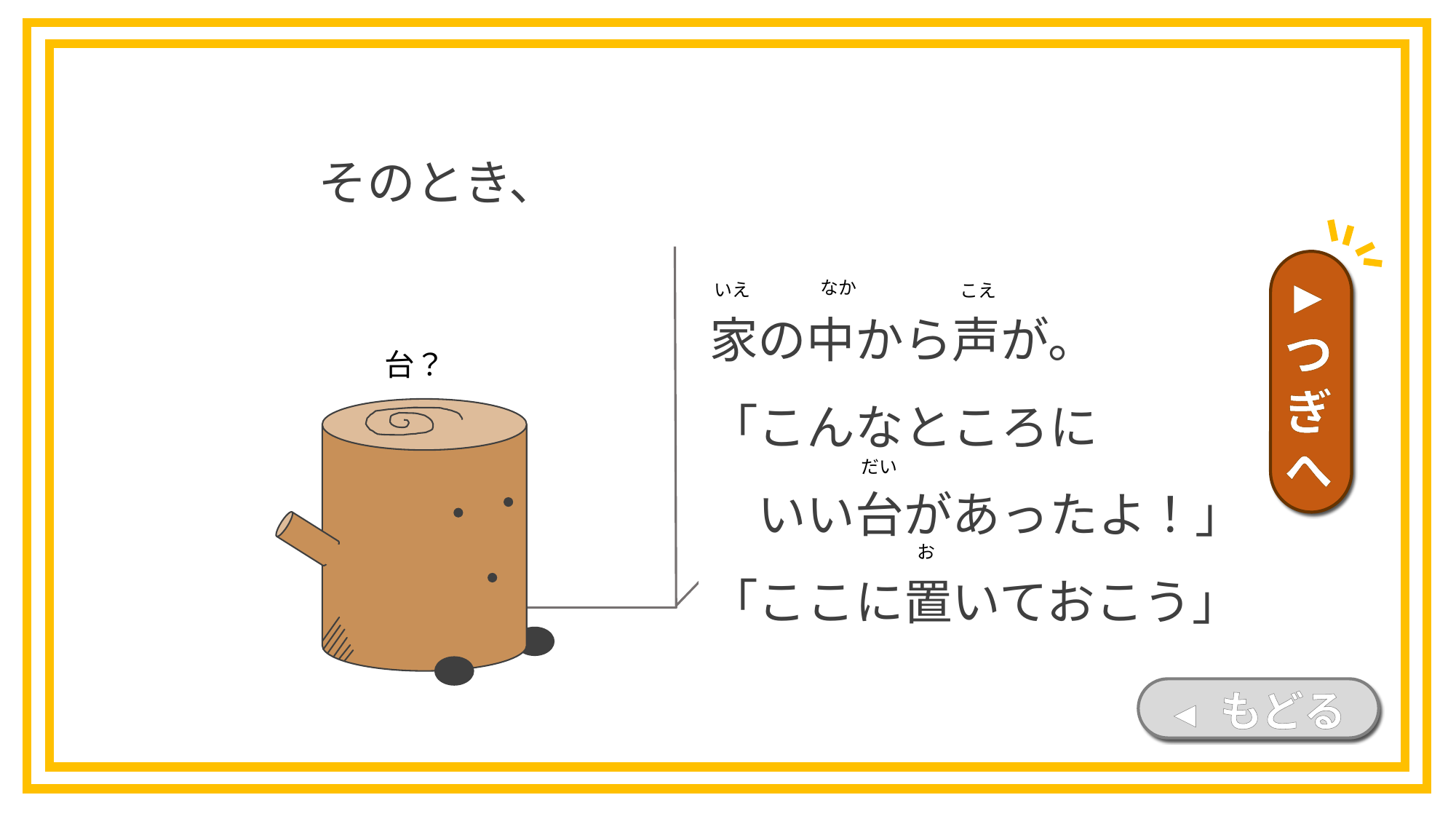

そのとき、

►つぎへ
なか
いえ
こえ
家の中から声が。
「こんなところに
　いい台があったよ！」
「ここに置いておこう」
台？

だい
お
◄ もどる